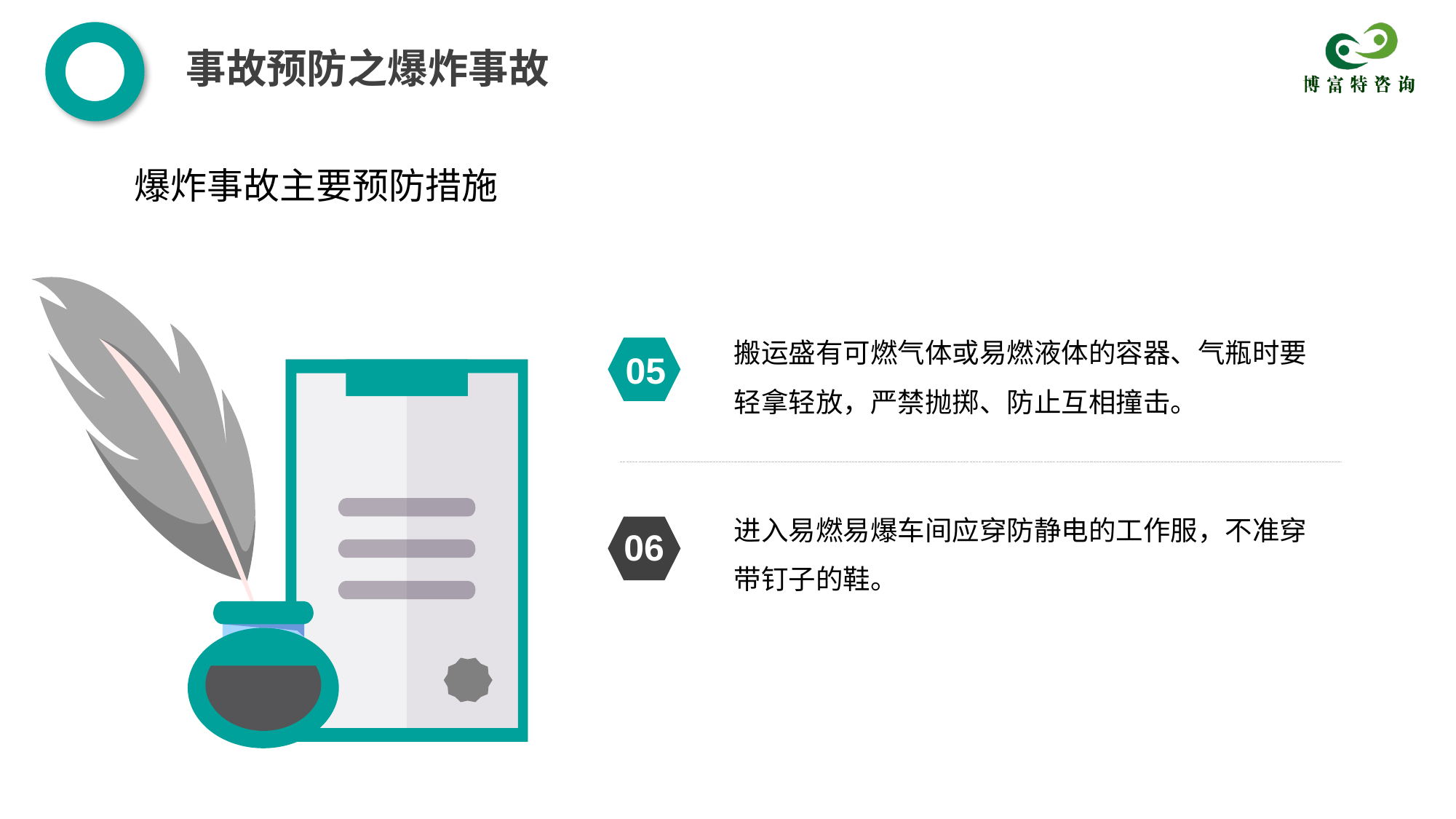

事故预防之爆炸事故
爆炸事故主要预防措施

搬运盛有可燃气体或易燃液体的容器、气瓶时要轻拿轻放，严禁抛掷、防止互相撞击。

05
进入易燃易爆车间应穿防静电的工作服，不准穿带钉子的鞋。

06